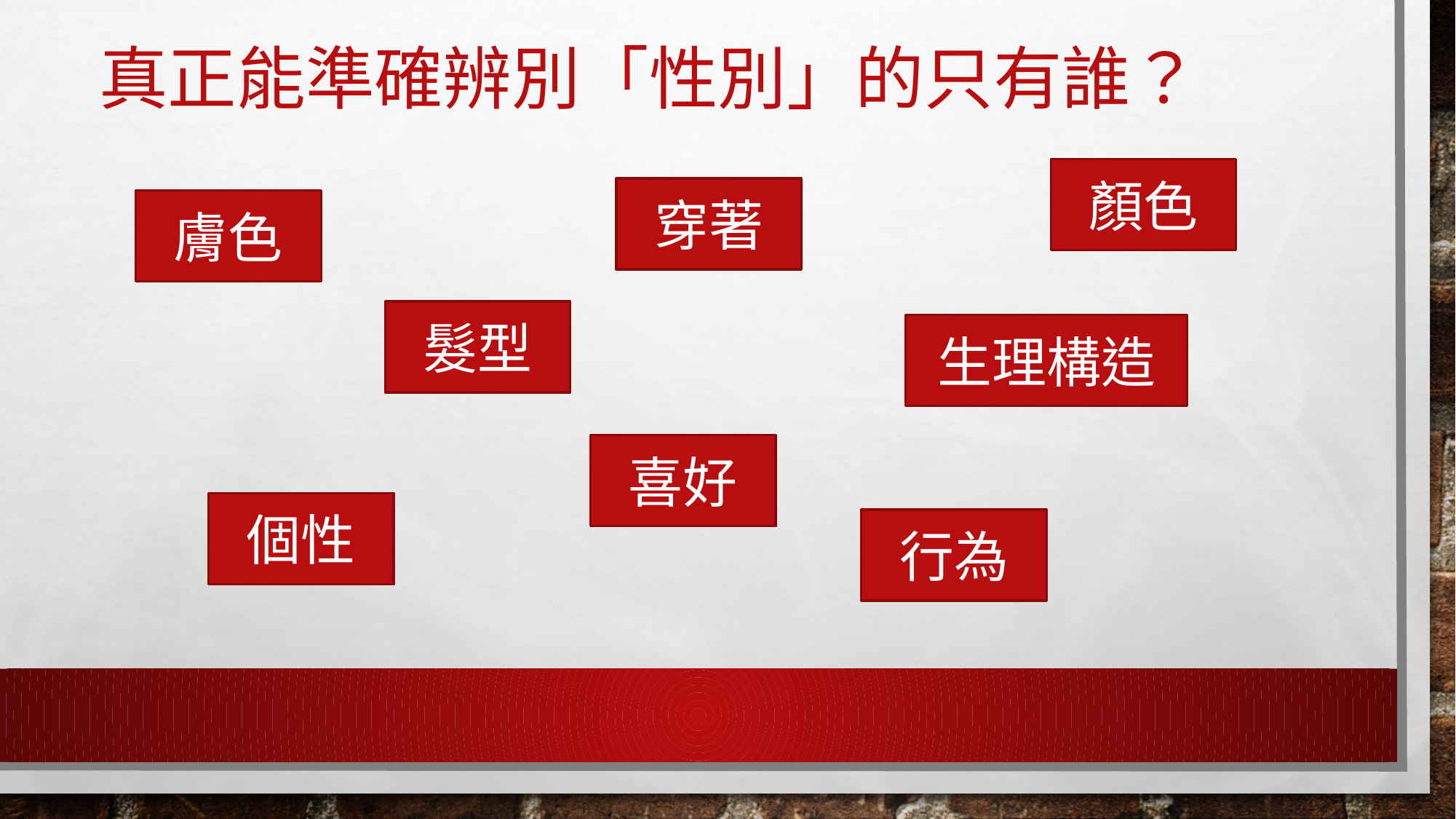

# 真正能準確辨別「性別」的只有誰？
顏色
穿著
膚色
髮型
生理構造
喜好
個性
行為